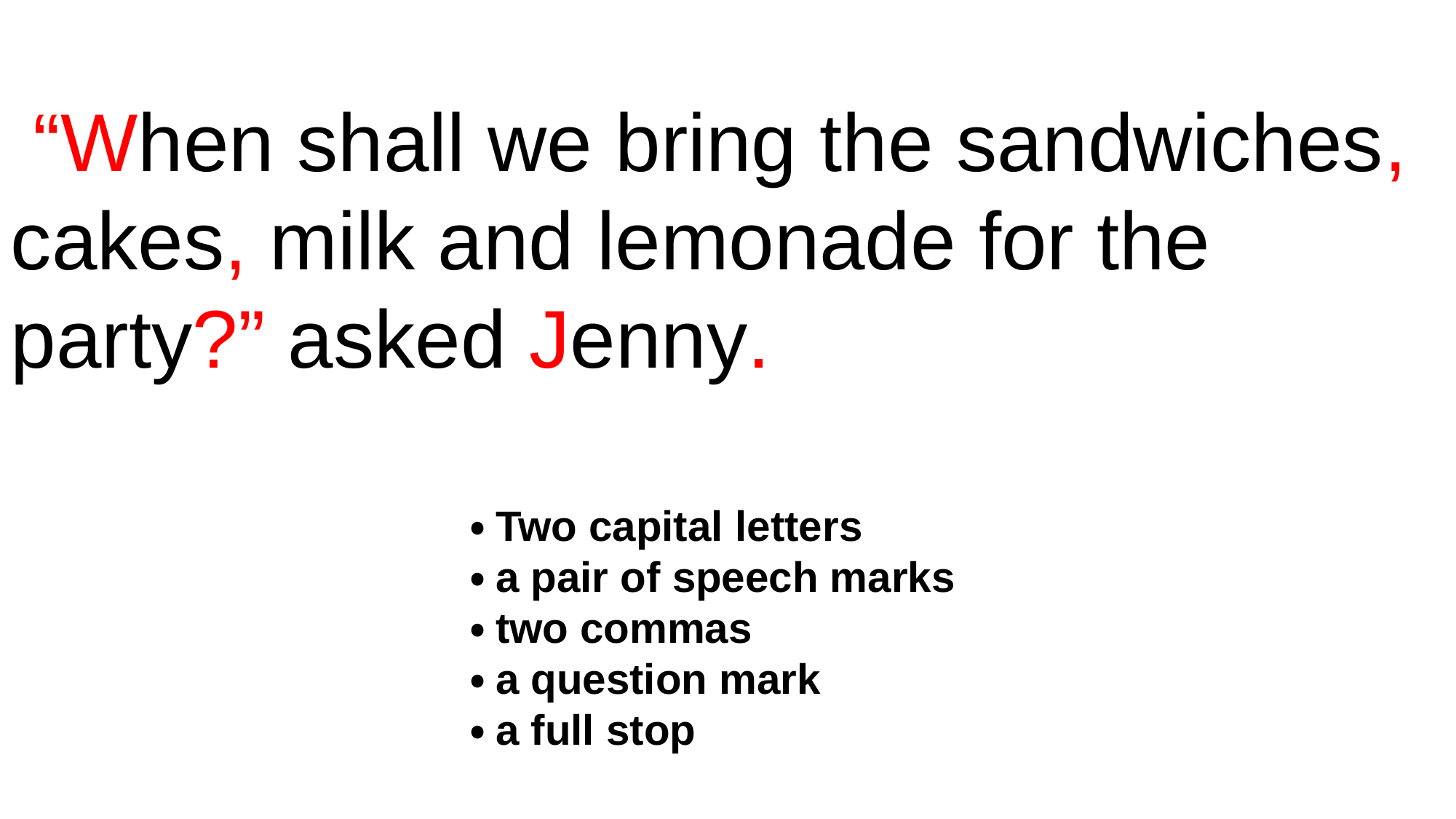

“When shall we bring the sandwiches, cakes, milk and lemonade for the party?” asked Jenny.
・Two capital letters
・a pair of speech marks
・two commas
・a question mark
・a full stop